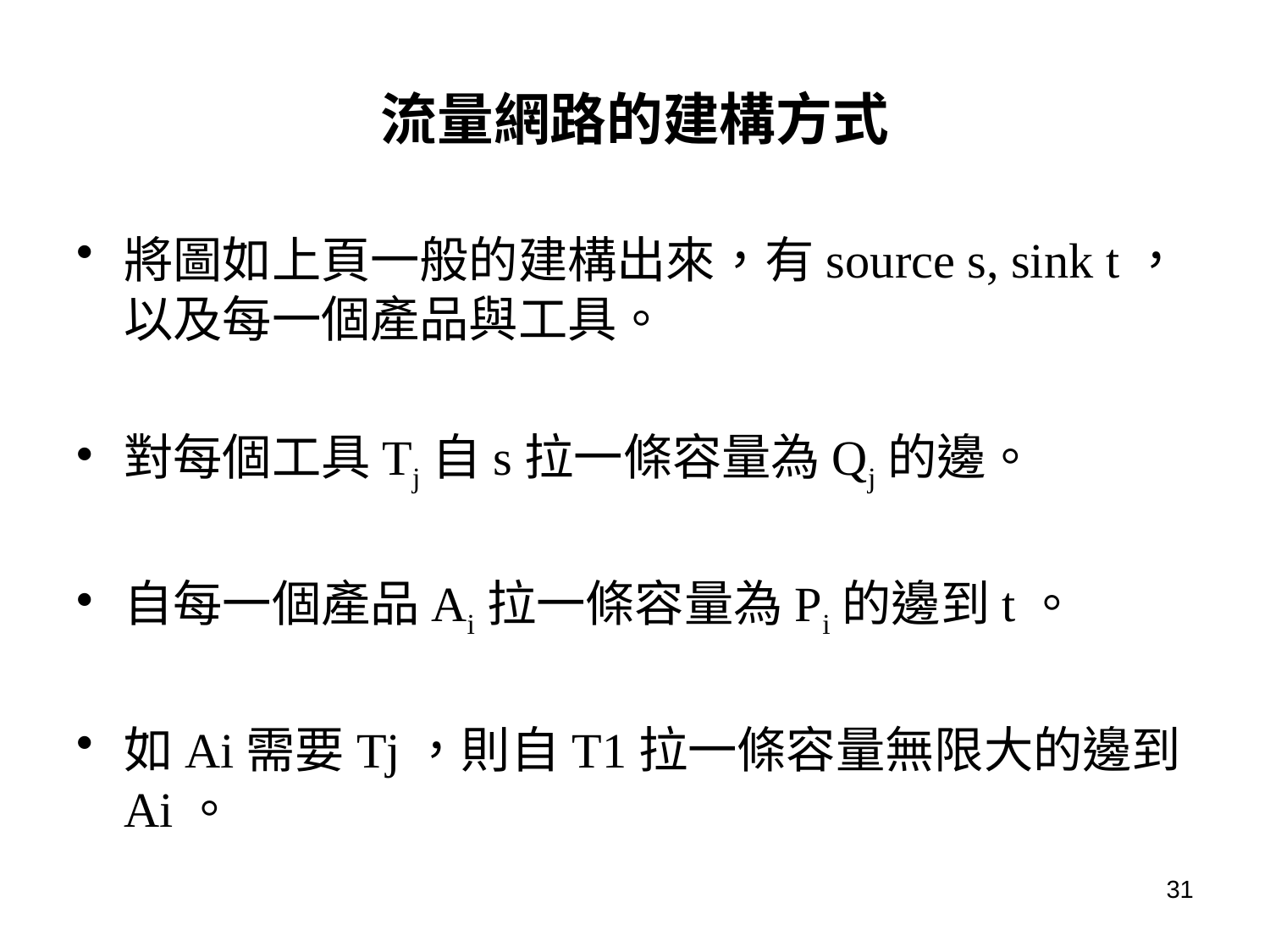

# 流量網路的建構方式
將圖如上頁一般的建構出來，有source s, sink t，以及每一個產品與工具。

對每個工具Tj自s拉一條容量為Qj的邊。

自每一個產品Ai拉一條容量為Pi的邊到t。

如Ai需要Tj，則自T1拉一條容量無限大的邊到Ai。

31